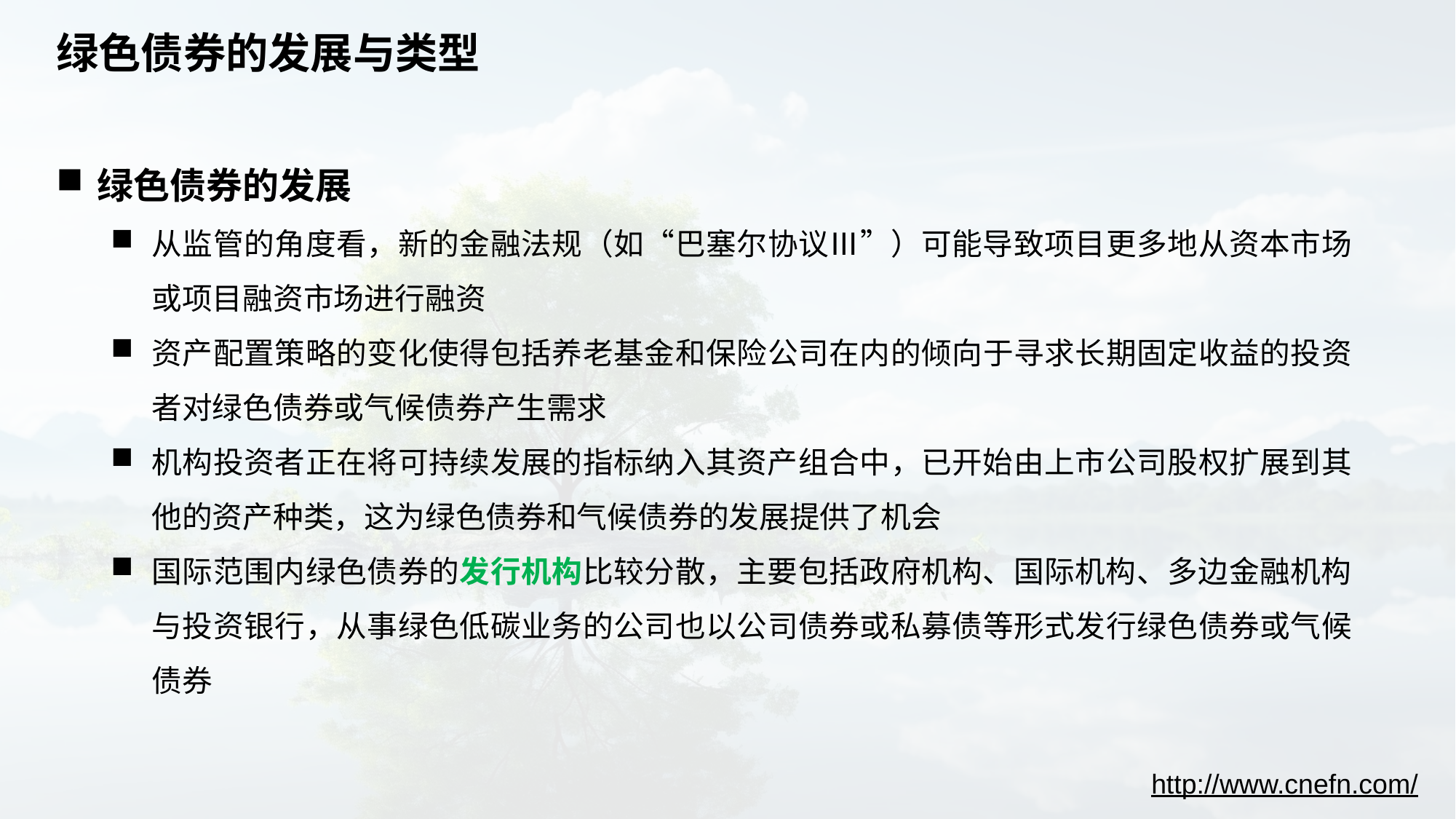

# 绿色债券的发展与类型
绿色债券的发展
从监管的角度看，新的金融法规（如“巴塞尔协议Ⅲ”）可能导致项目更多地从资本市场或项目融资市场进行融资
资产配置策略的变化使得包括养老基金和保险公司在内的倾向于寻求长期固定收益的投资者对绿色债券或气候债券产生需求
机构投资者正在将可持续发展的指标纳入其资产组合中，已开始由上市公司股权扩展到其他的资产种类，这为绿色债券和气候债券的发展提供了机会
国际范围内绿色债券的发行机构比较分散，主要包括政府机构、国际机构、多边金融机构与投资银行，从事绿色低碳业务的公司也以公司债券或私募债等形式发行绿色债券或气候债券